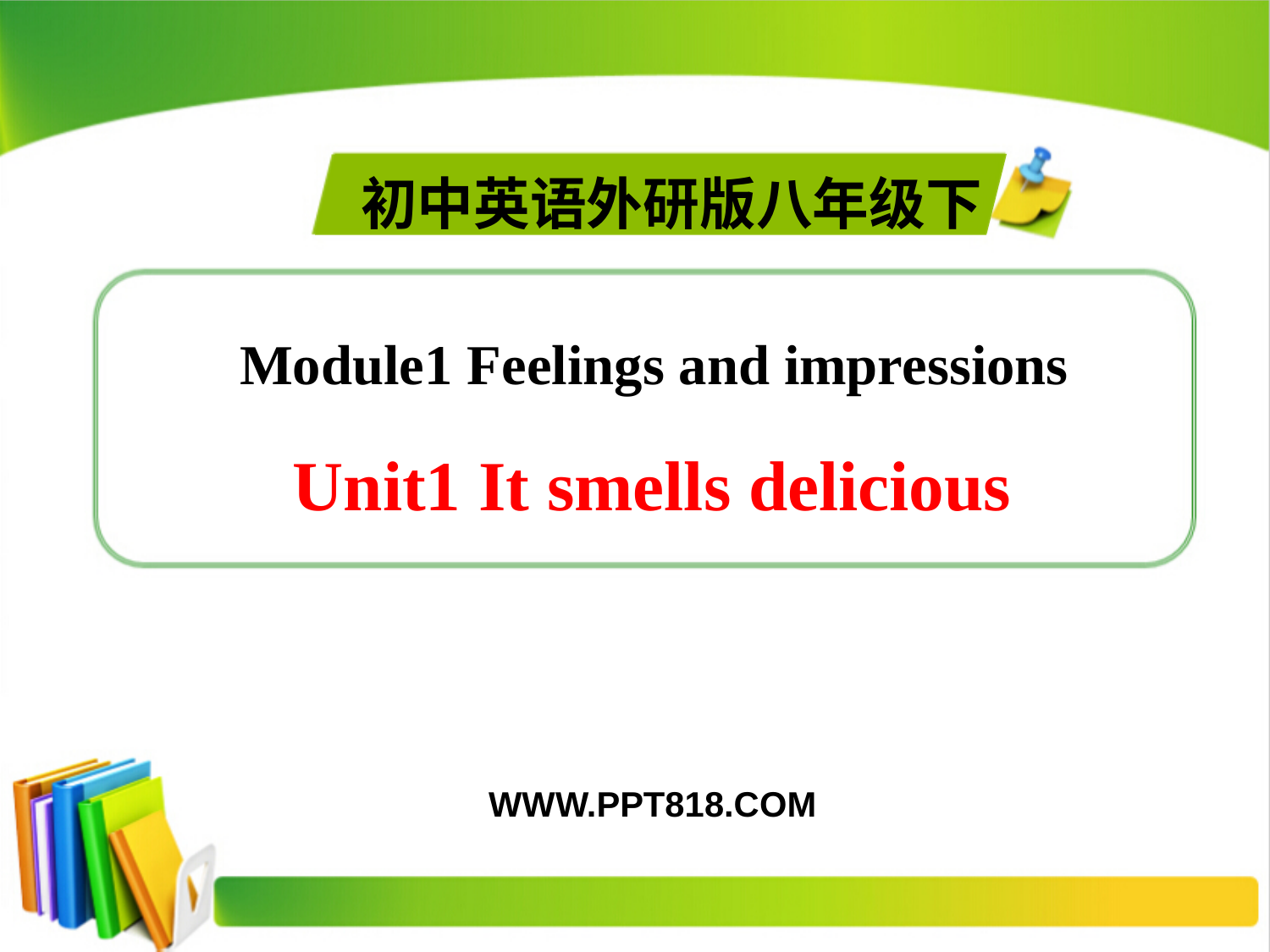

初中英语外研版八年级下
Module1 Feelings and impressions
Unit1 It smells delicious
WWW.PPT818.COM